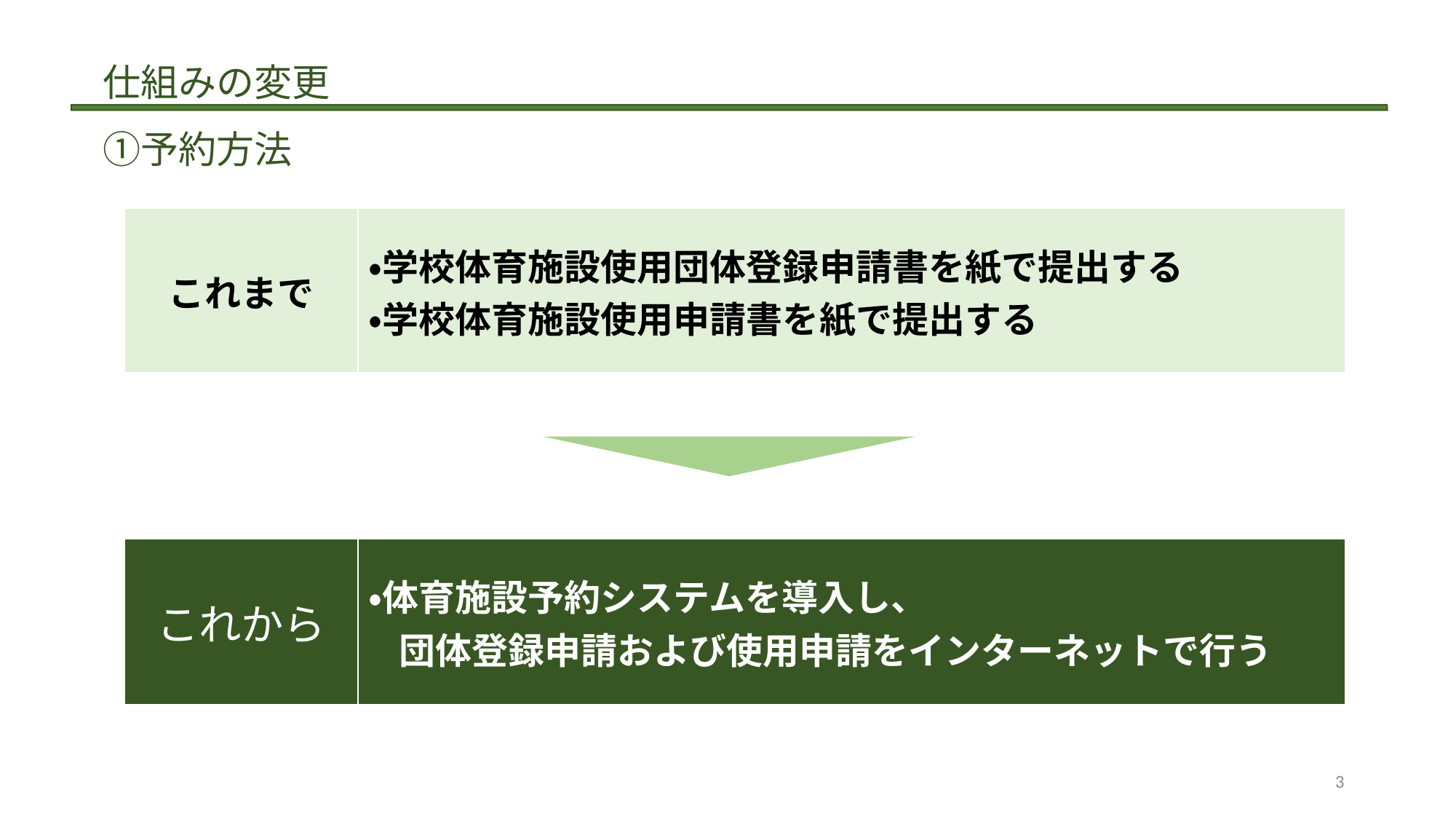

仕組みの変更

　①予約方法
|  |  |
| --- | --- |
| これまで | ・学校体育施設使用団体登録申請書を紙で提出する ・学校体育施設使用申請書を紙で提出する |
| --- | --- |
|  |  |
| これから | ・体育施設予約システムを導入し、 　団体登録申請および使用申請をインターネットで行う |

3